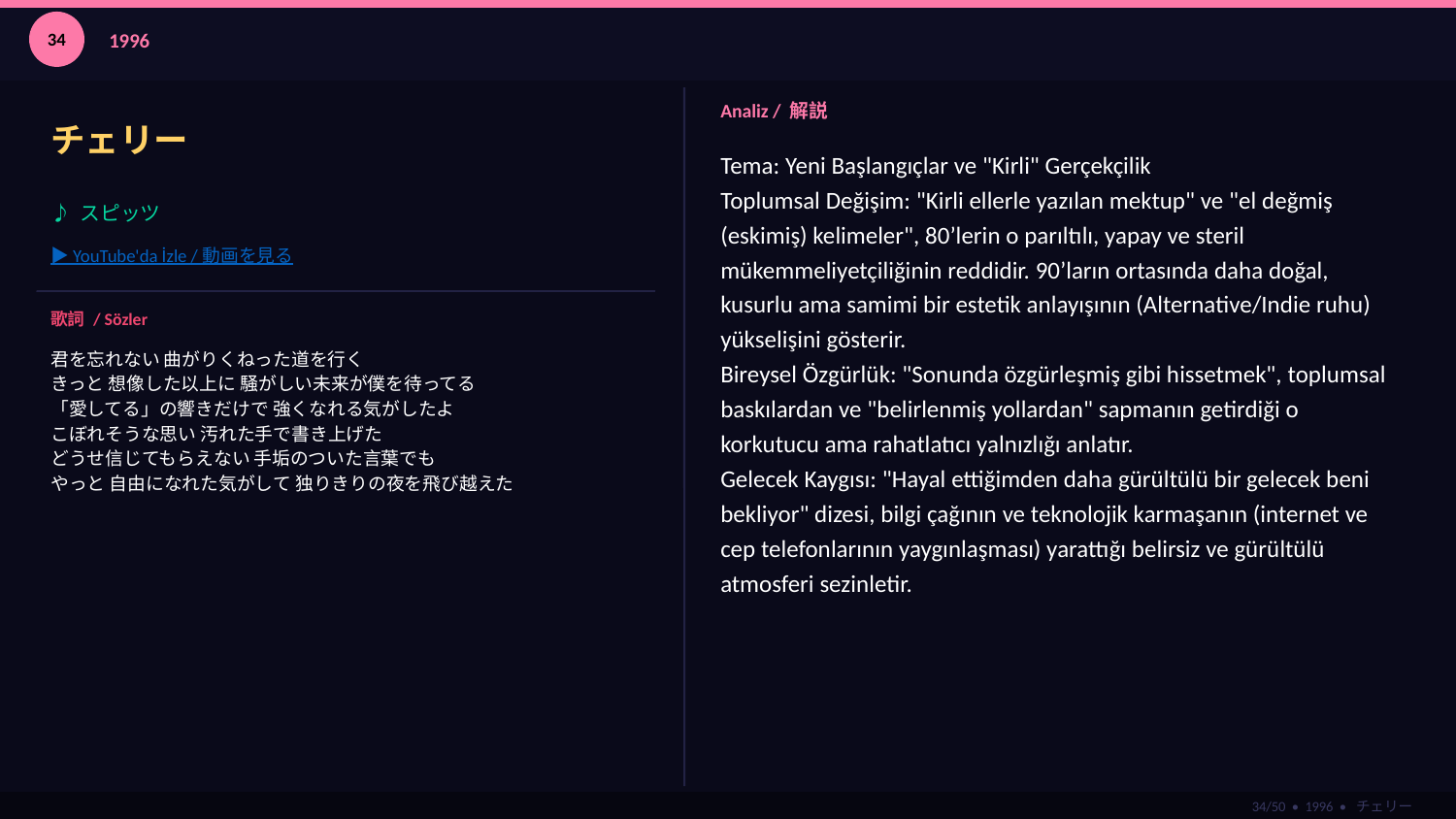

34
1996
チェリー

Analiz / 解説
Tema: Yeni Başlangıçlar ve "Kirli" Gerçekçilik
Toplumsal Değişim: "Kirli ellerle yazılan mektup" ve "el değmiş (eskimiş) kelimeler", 80’lerin o parıltılı, yapay ve steril mükemmeliyetçiliğinin reddidir. 90’ların ortasında daha doğal, kusurlu ama samimi bir estetik anlayışının (Alternative/Indie ruhu) yükselişini gösterir.
Bireysel Özgürlük: "Sonunda özgürleşmiş gibi hissetmek", toplumsal baskılardan ve "belirlenmiş yollardan" sapmanın getirdiği o korkutucu ama rahatlatıcı yalnızlığı anlatır.
Gelecek Kaygısı: "Hayal ettiğimden daha gürültülü bir gelecek beni bekliyor" dizesi, bilgi çağının ve teknolojik karmaşanın (internet ve cep telefonlarının yaygınlaşması) yarattığı belirsiz ve gürültülü atmosferi sezinletir.
♪ スピッツ
▶ YouTube'da İzle / 動画を見る

歌詞 / Sözler
君を忘れない 曲がりくねった道を行く
きっと 想像した以上に 騒がしい未来が僕を待ってる
「愛してる」の響きだけで 強くなれる気がしたよ
こぼれそうな思い 汚れた手で書き上げた
どうせ信じてもらえない 手垢のついた言葉でも
やっと 自由になれた気がして 独りきりの夜を飛び越えた

34/50  •  1996  •  チェリー